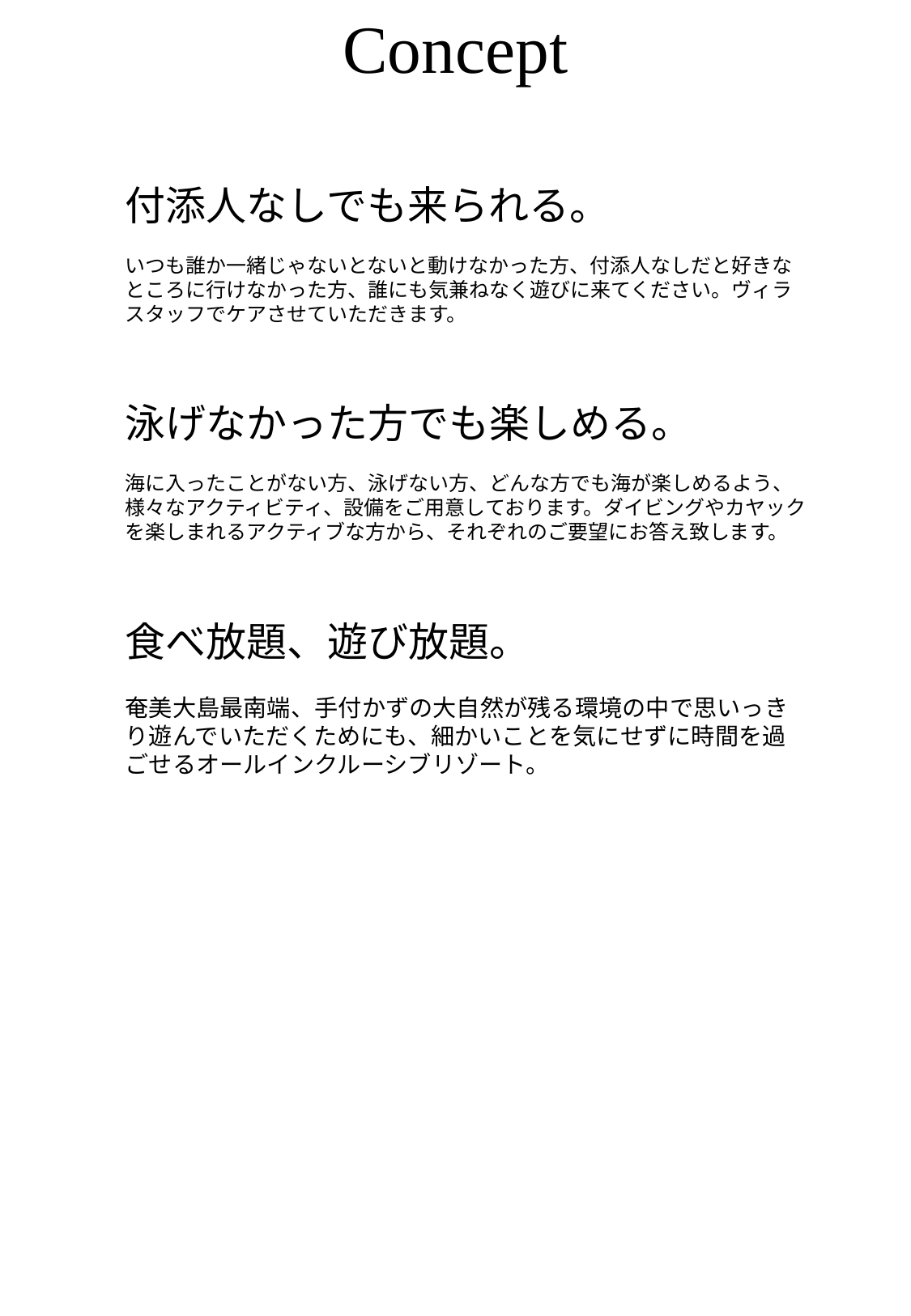

Concept

付添人なしでも来られる。

いつも誰か一緒じゃないとないと動けなかった方、付添人なしだと好きなところに行けなかった方、誰にも気兼ねなく遊びに来てください。ヴィラスタッフでケアさせていただきます。

泳げなかった方でも楽しめる。

海に入ったことがない方、泳げない方、どんな方でも海が楽しめるよう、様々なアクティビティ、設備をご用意しております。ダイビングやカヤックを楽しまれるアクティブな方から、それぞれのご要望にお答え致します。

食べ放題、遊び放題。

奄美大島最南端、手付かずの大自然が残る環境の中で思いっきり遊んでいただくためにも、細かいことを気にせずに時間を過ごせるオールインクルーシブリゾート。